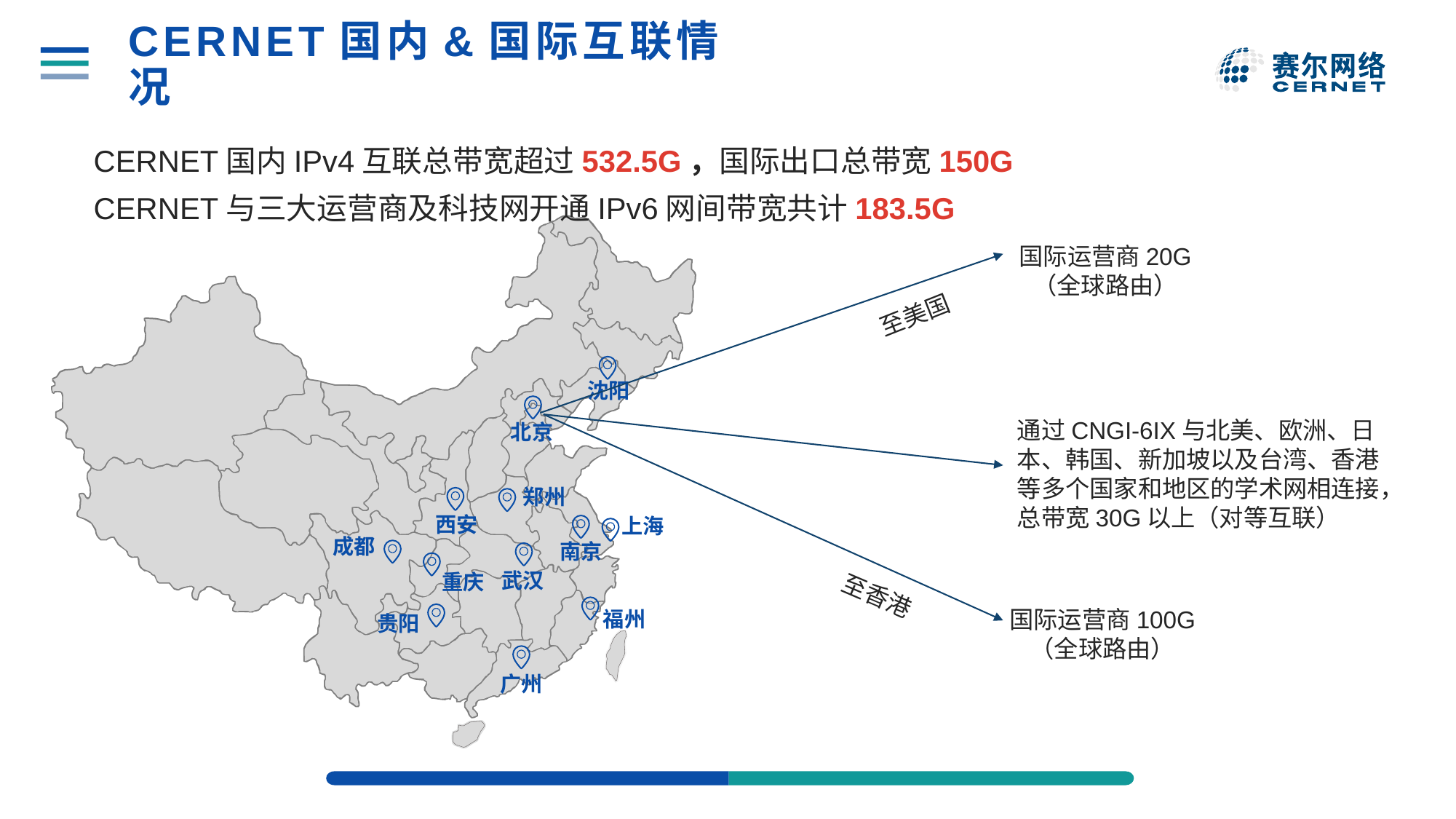

# CERNET国内&国际互联情况
CERNET国内IPv4互联总带宽超过532.5G，国际出口总带宽150G CERNET与三大运营商及科技网开通IPv6网间带宽共计183.5G

沈阳

北京

郑州

西安
上海

成都
南京

武汉
重庆

福州

贵阳

广州

国际运营商20G
（全球路由）
至美国
通过CNGI-6IX与北美、欧洲、日本、韩国、新加坡以及台湾、香港等多个国家和地区的学术网相连接，总带宽30G以上（对等互联）
至香港
国际运营商100G
（全球路由）